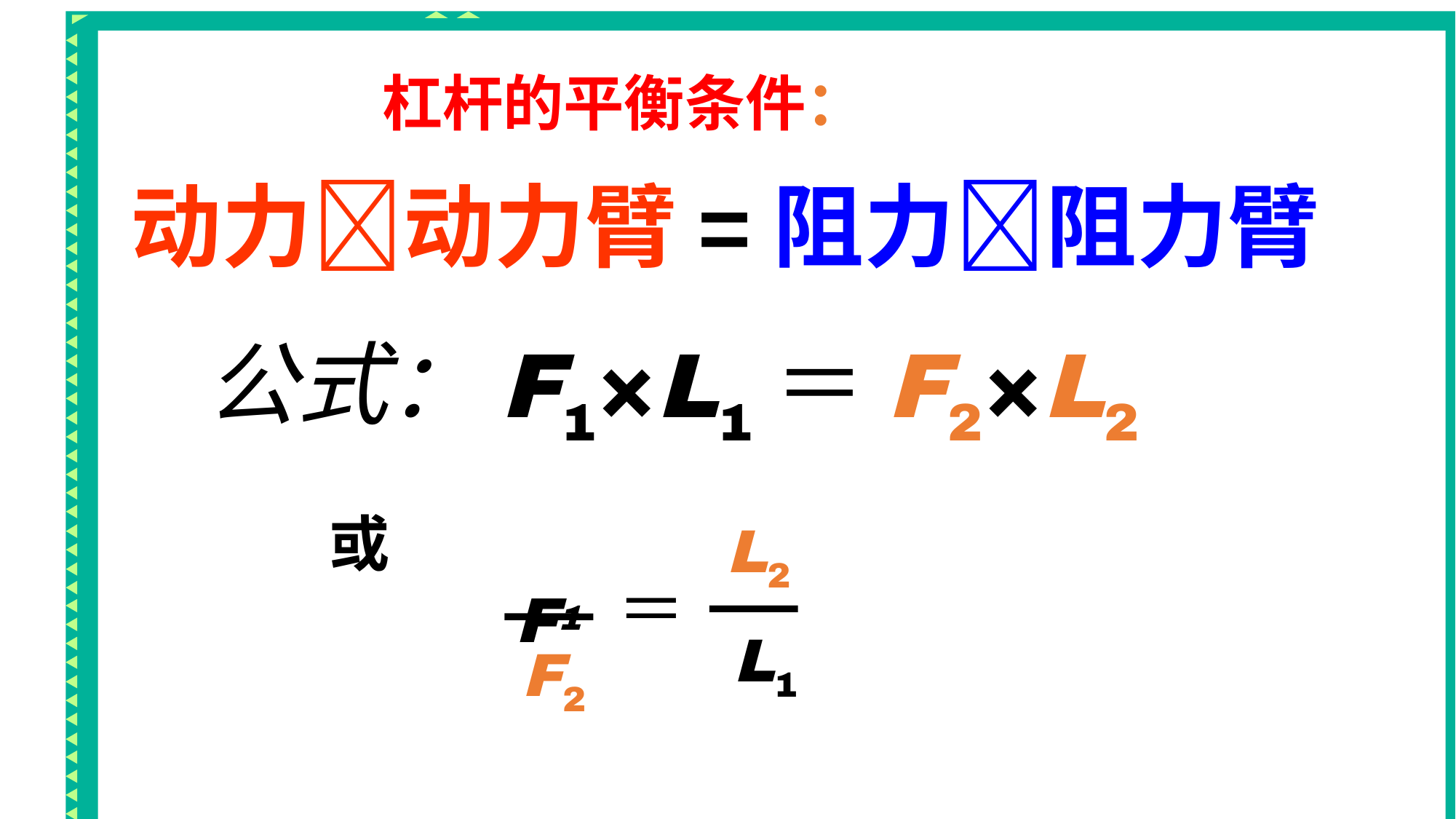

杠杆的平衡条件：

动力×动力臂=阻力×阻力臂
公式：F1×L1＝F2×L2
或
F1
L2
＝

L1

F2